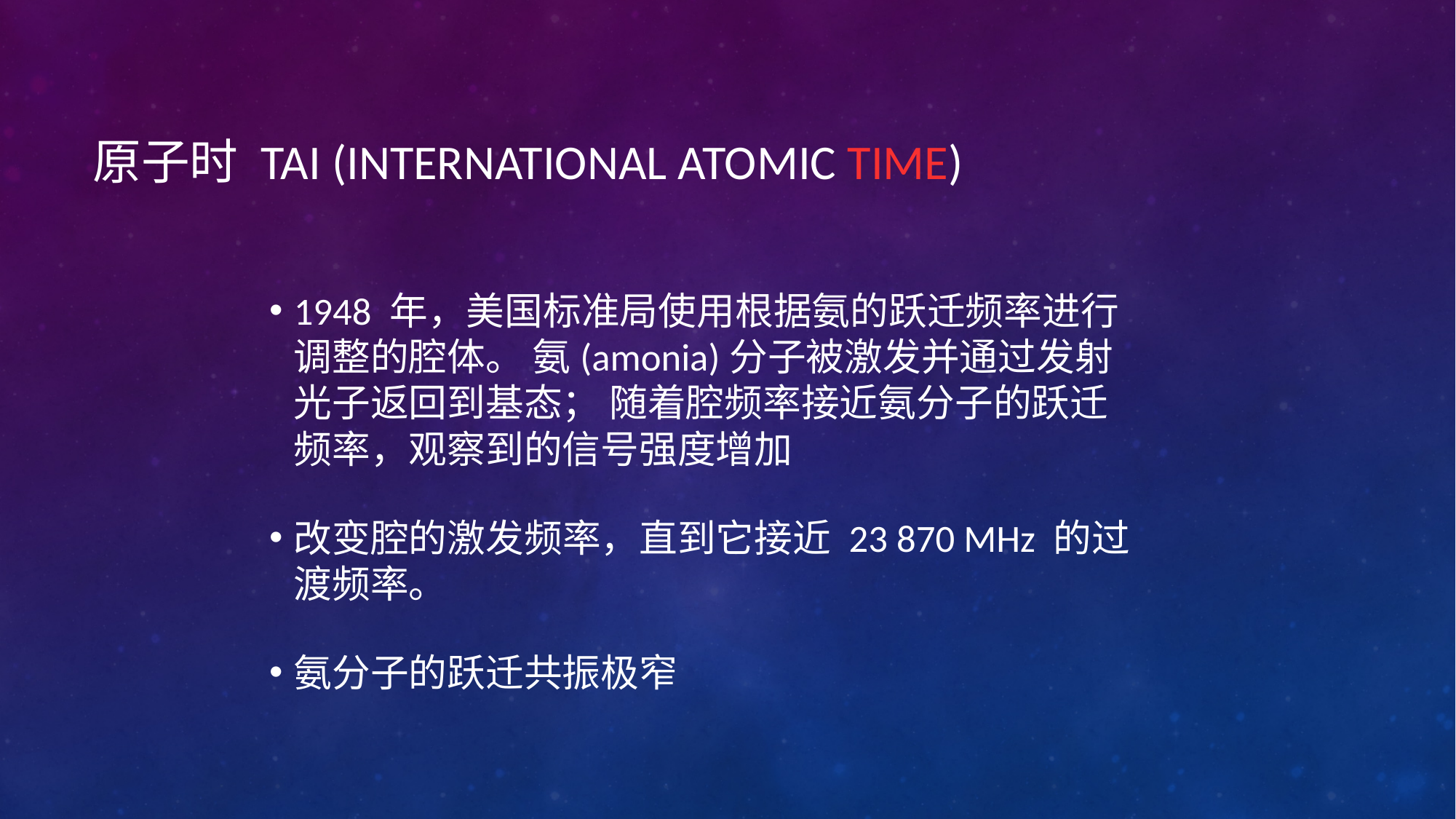

# 原子时 TAI (international atomic time)
1948 年，美国标准局使用根据氨的跃迁频率进行调整的腔体。 氨(amonia)分子被激发并通过发射光子返回到基态； 随着腔频率接近氨分子的跃迁频率，观察到的信号强度增加
改变腔的激发频率，直到它接近 23 870 MHz 的过渡频率。
氨分子的跃迁共振极窄